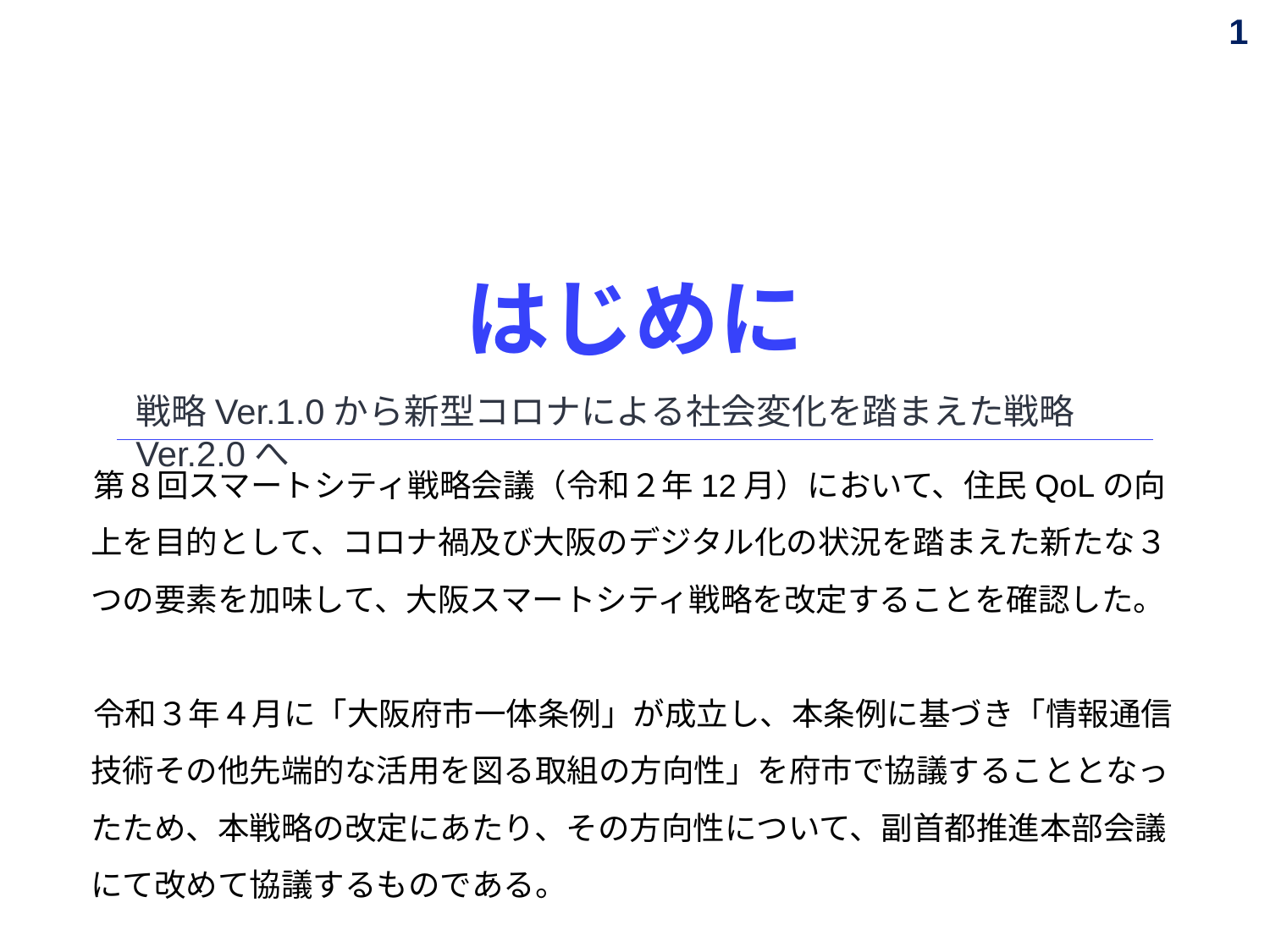

1
はじめに
戦略Ver.1.0から新型コロナによる社会変化を踏まえた戦略Ver.2.0へ
 第８回スマートシティ戦略会議（令和２年12月）において、住民QoLの向上を目的として、コロナ禍及び大阪のデジタル化の状況を踏まえた新たな３つの要素を加味して、大阪スマートシティ戦略を改定することを確認した。

 令和３年４月に「大阪府市一体条例」が成立し、本条例に基づき「情報通信技術その他先端的な活用を図る取組の方向性」を府市で協議することとなったため、本戦略の改定にあたり、その方向性について、副首都推進本部会議にて改めて協議するものである。